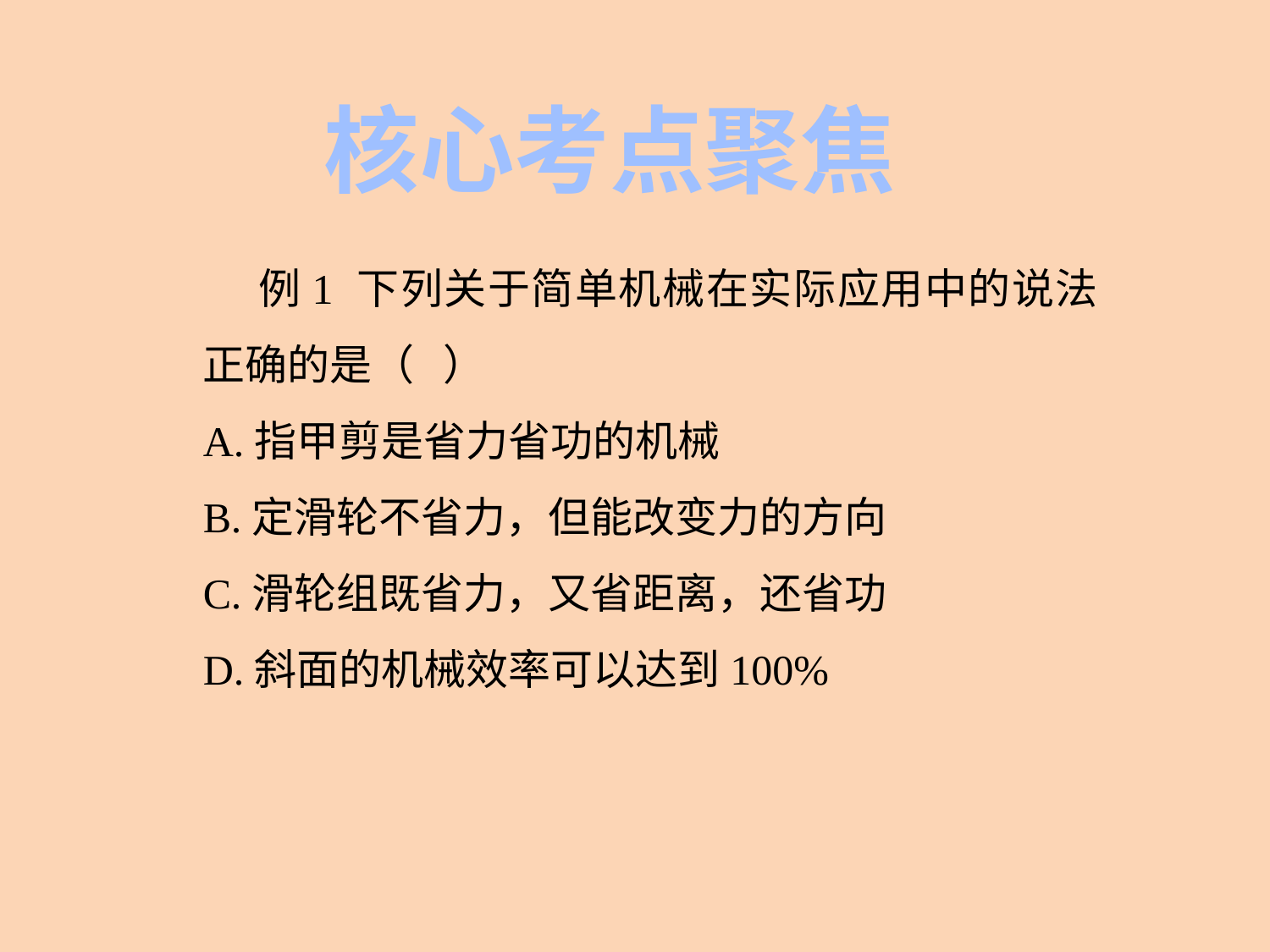

核心考点聚焦
    例1 下列关于简单机械在实际应用中的说法正确的是（   ）
A.指甲剪是省力省功的机械
B.定滑轮不省力，但能改变力的方向
C.滑轮组既省力，又省距离，还省功
D.斜面的机械效率可以达到100%